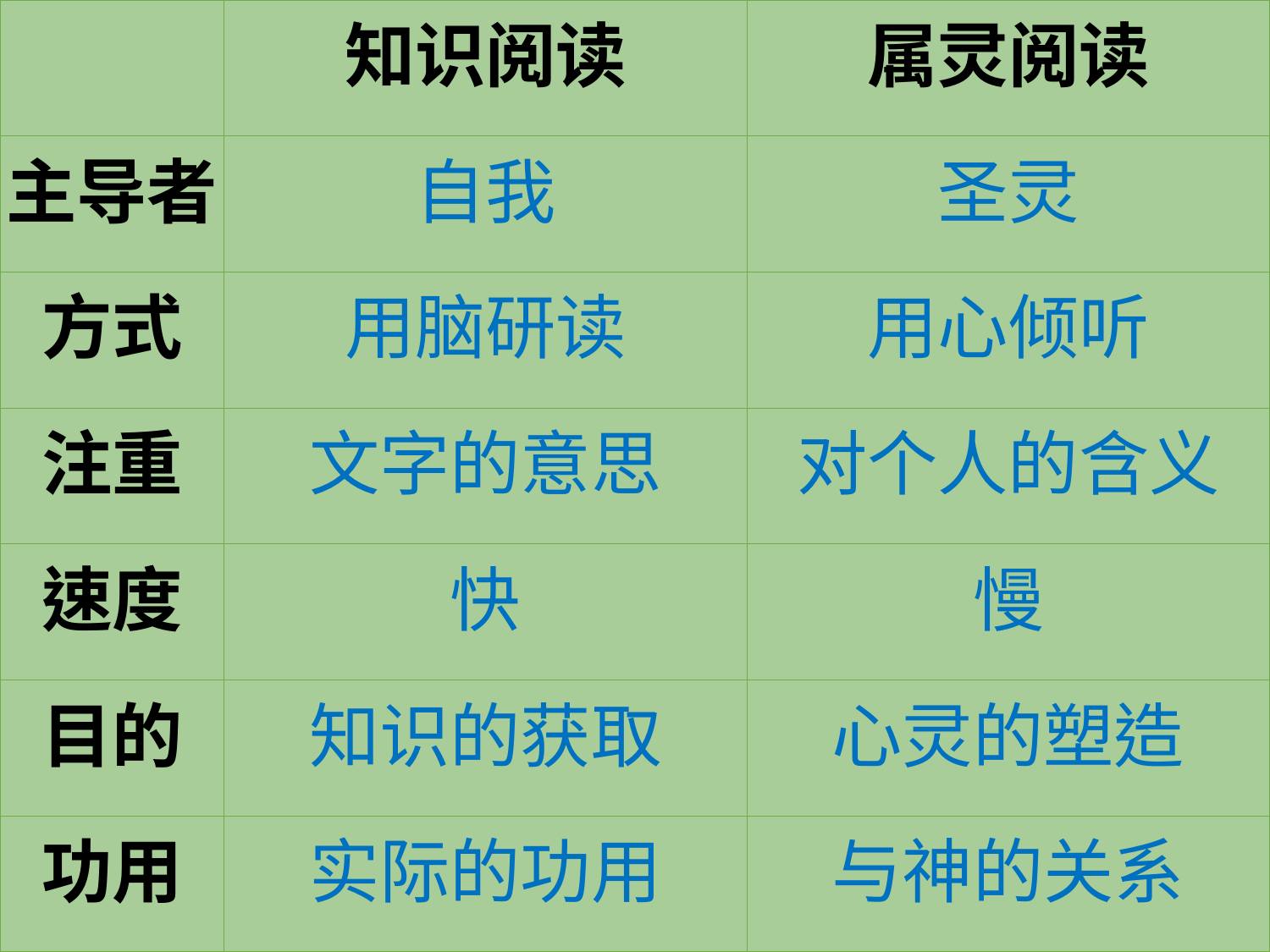

|  | 知识阅读 | 属灵阅读 |
| --- | --- | --- |
| 主导者 | 自我 | 圣灵 |
| 方式 | 用脑研读 | 用心倾听 |
| 注重 | 文字的意思 | 对个人的含义 |
| 速度 | 快 | 慢 |
| 目的 | 知识的获取 | 心灵的塑造 |
| 功用 | 实际的功用 | 与神的关系 |
#